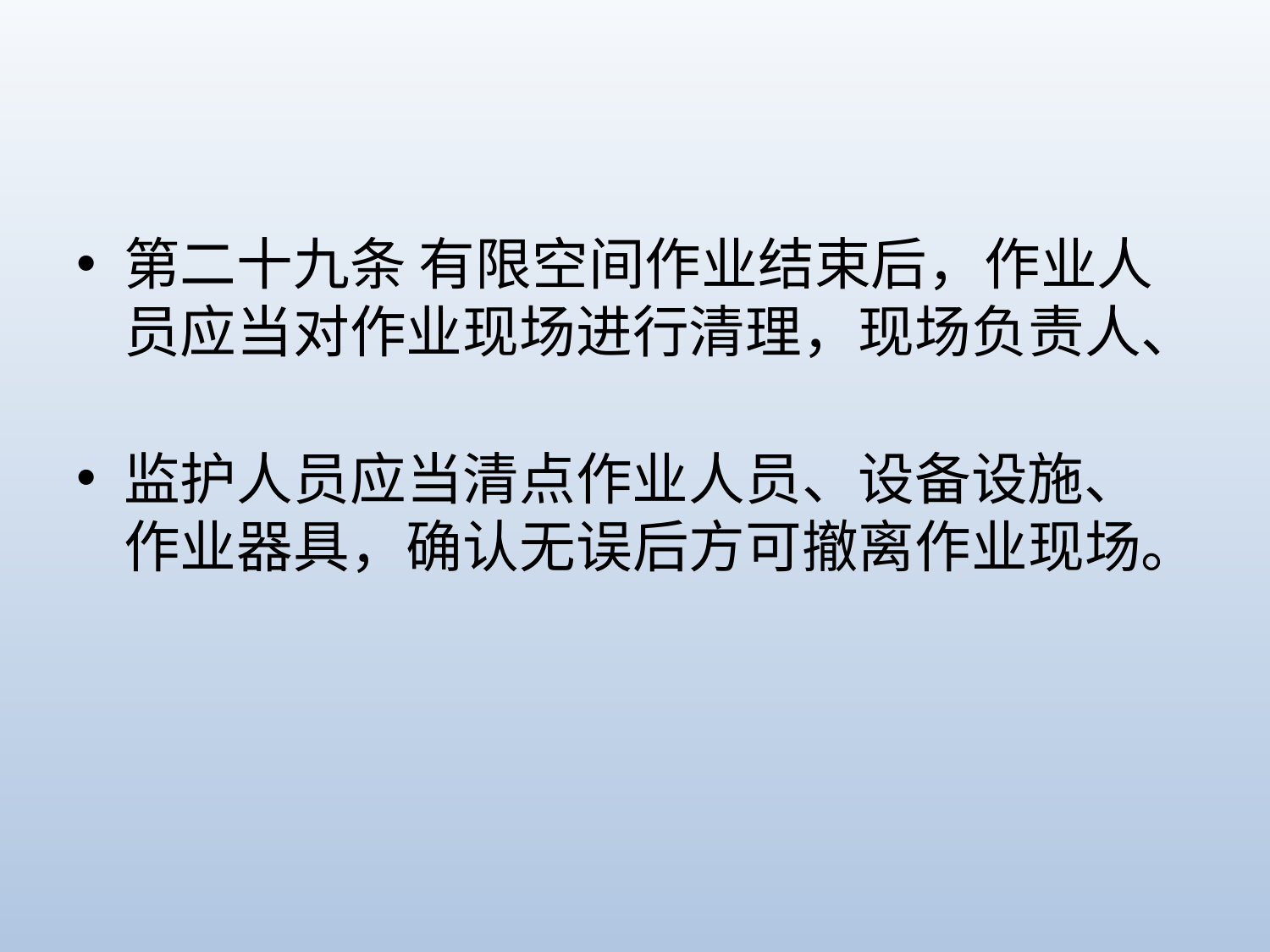

#
第二十九条 有限空间作业结束后，作业人员应当对作业现场进行清理，现场负责人、
监护人员应当清点作业人员、设备设施、作业器具，确认无误后方可撤离作业现场。